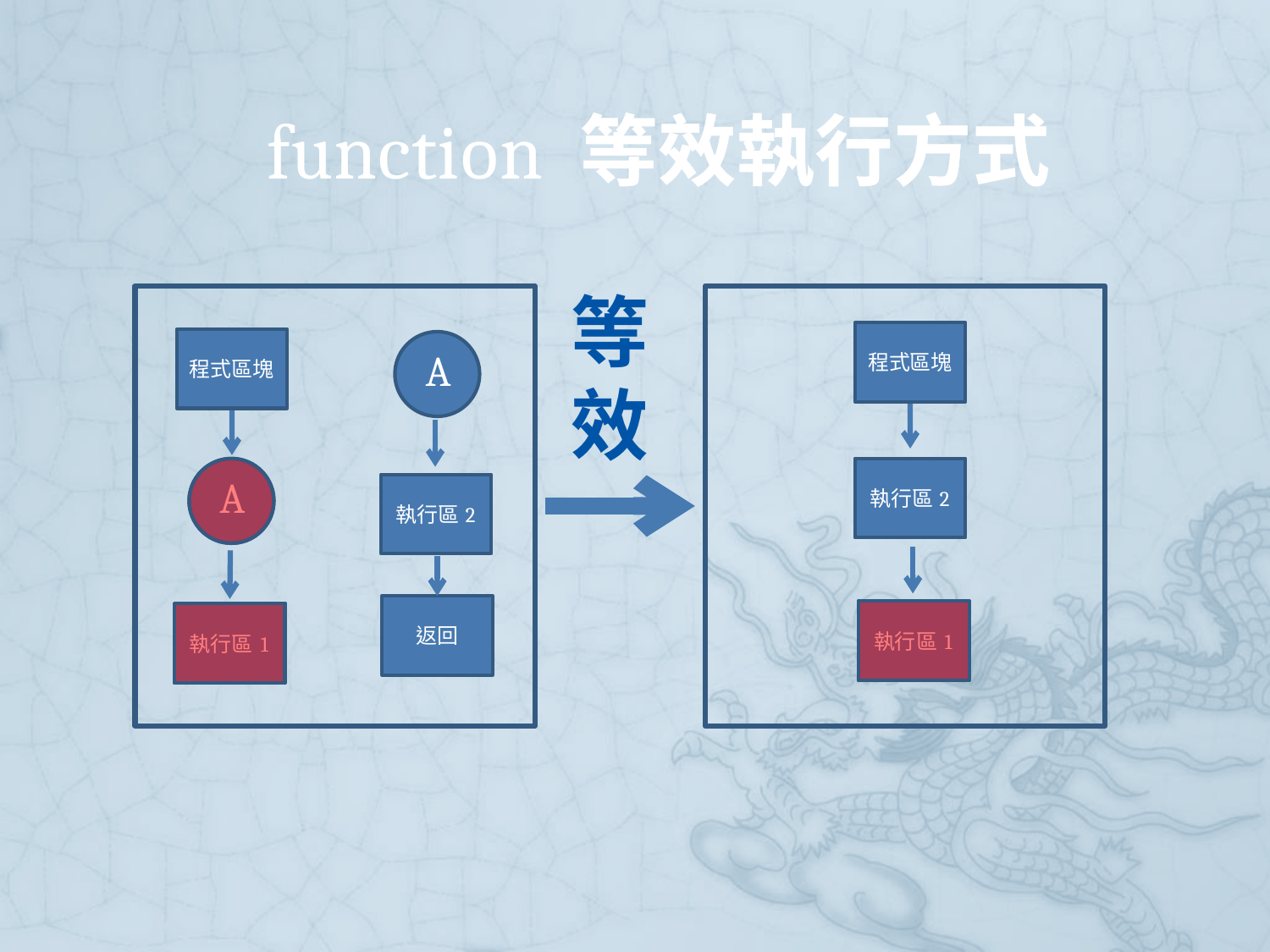

等效執行方式
function
等
效

程式區塊
程式區塊

A
執行區2

A

執行區2
返回
執行區1

執行區1